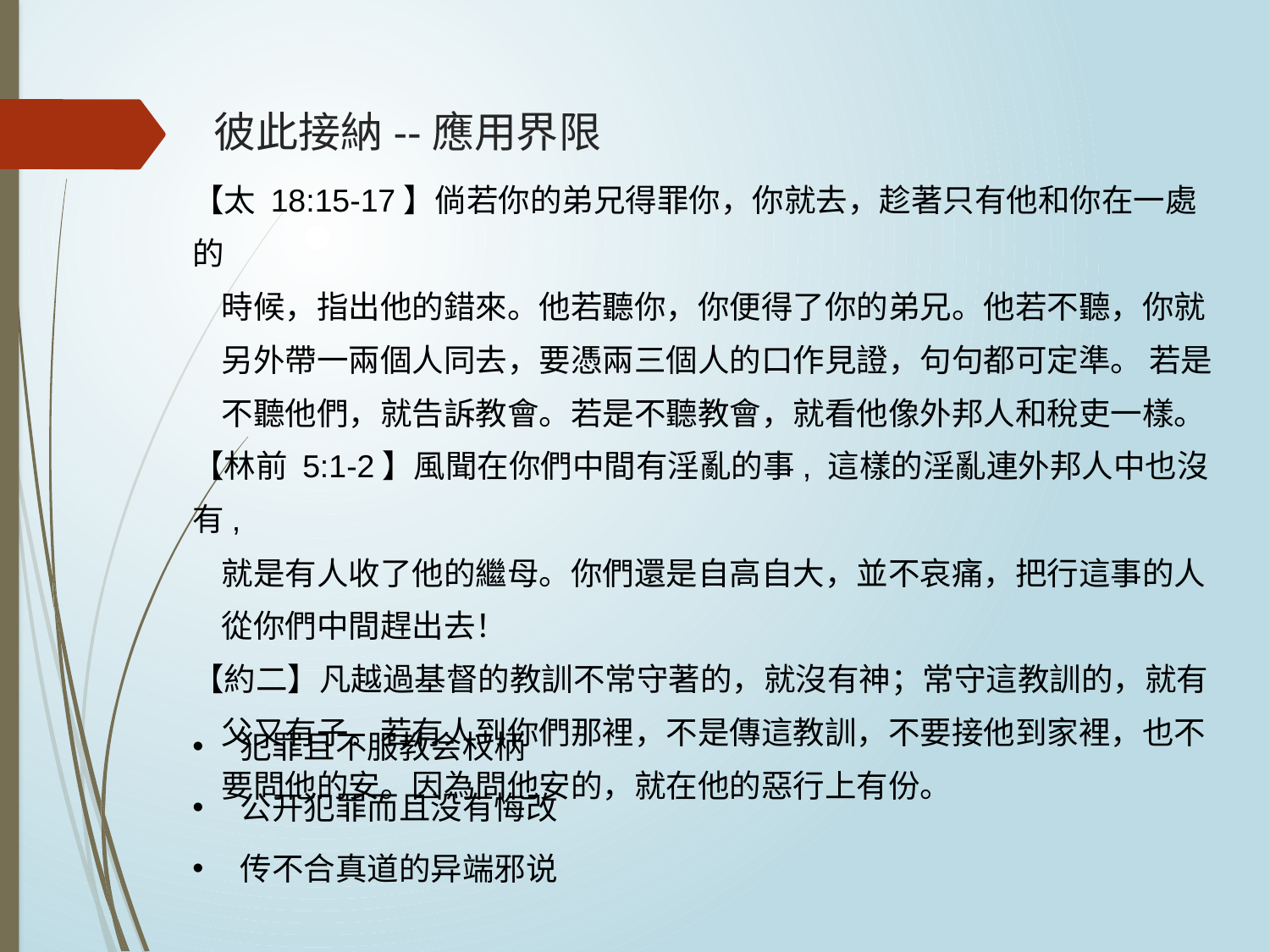

# 彼此接納--應用界限
【太 18:15-17】倘若你的弟兄得罪你，你就去，趁著只有他和你在一處的
   時候，指出他的錯來。他若聽你，你便得了你的弟兄。他若不聽，你就
   另外帶一兩個人同去，要憑兩三個人的口作見證，句句都可定準。 若是
   不聽他們，就告訴教會。若是不聽教會，就看他像外邦人和稅吏一樣。
【林前 5:1-2】風聞在你們中間有淫亂的事, 這樣的淫亂連外邦人中也沒有,
   就是有人收了他的繼母。你們還是自高自大，並不哀痛，把行這事的人
   從你們中間趕出去！
【約二】凡越過基督的教訓不常守著的，就沒有神；常守這教訓的，就有
   父又有子。若有人到你們那裡，不是傳這教訓，不要接他到家裡，也不
   要問他的安。因為問他安的，就在他的惡行上有份。
犯罪且不服教会权柄
公开犯罪而且没有悔改
传不合真道的异端邪说